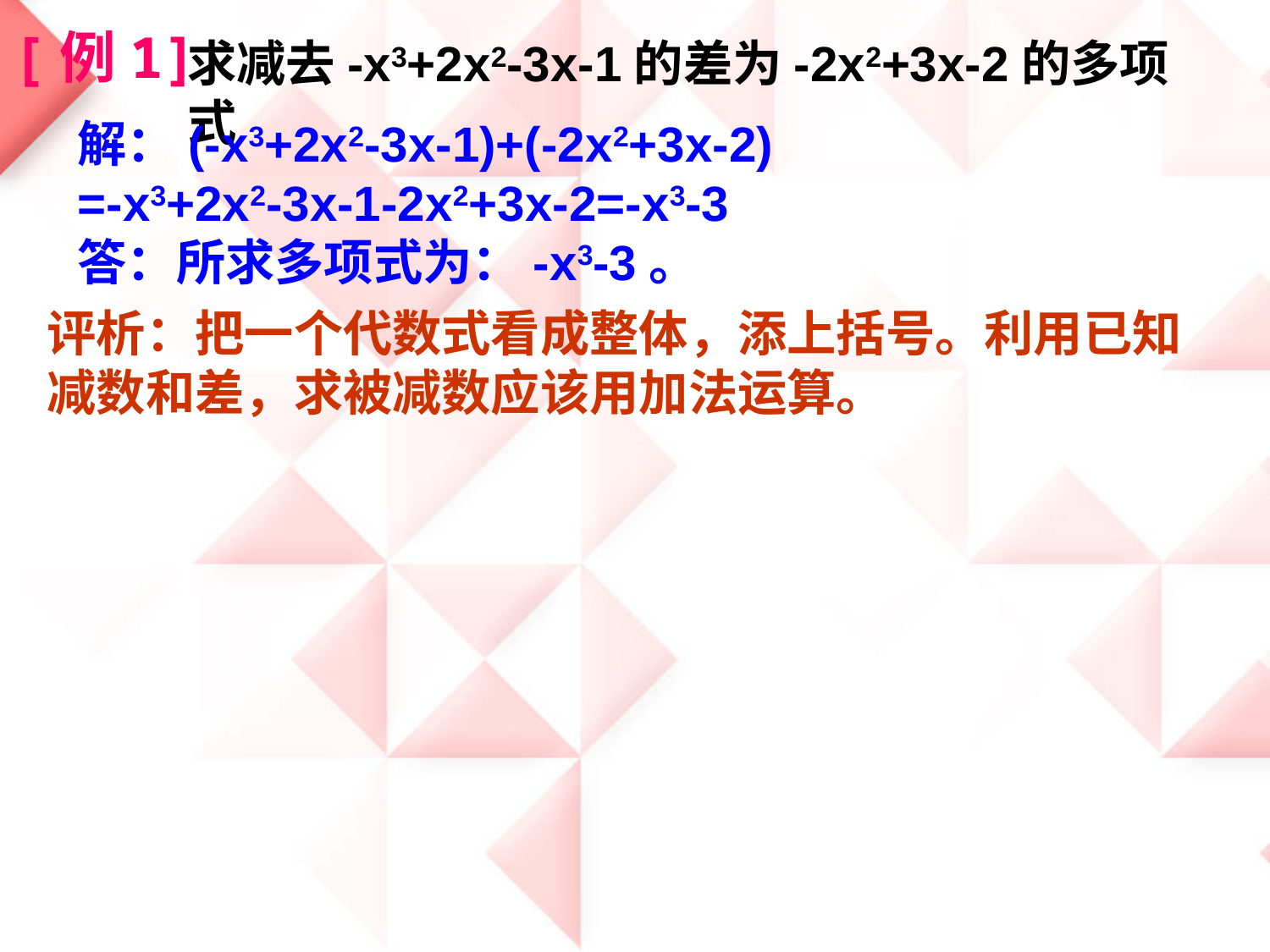

[例1]
求减去-x3+2x2-3x-1的差为-2x2+3x-2的多项式
解：(-x3+2x2-3x-1)+(-2x2+3x-2)
=-x3+2x2-3x-1-2x2+3x-2=-x3-3
答：所求多项式为：-x3-3。
评析：把一个代数式看成整体，添上括号。利用已知减数和差，求被减数应该用加法运算。